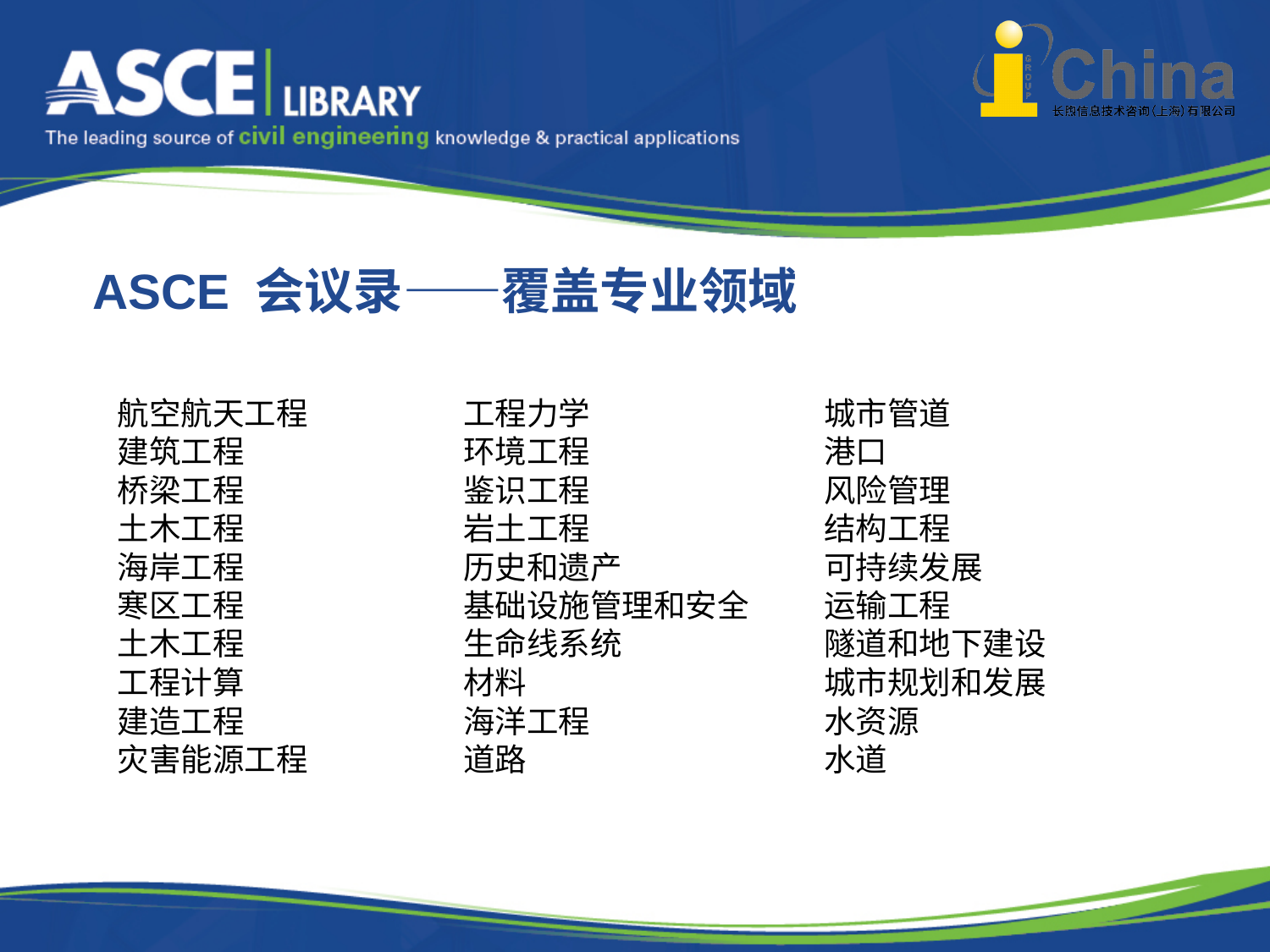

ASCE 会议录——覆盖专业领域
航空航天工程
建筑工程
桥梁工程
土木工程
海岸工程
寒区工程
土木工程
工程计算
建造工程
灾害能源工程
工程力学
环境工程
鉴识工程
岩土工程
历史和遗产
基础设施管理和安全
生命线系统
材料
海洋工程
道路
城市管道
港口
风险管理
结构工程
可持续发展
运输工程
隧道和地下建设
城市规划和发展
水资源
水道